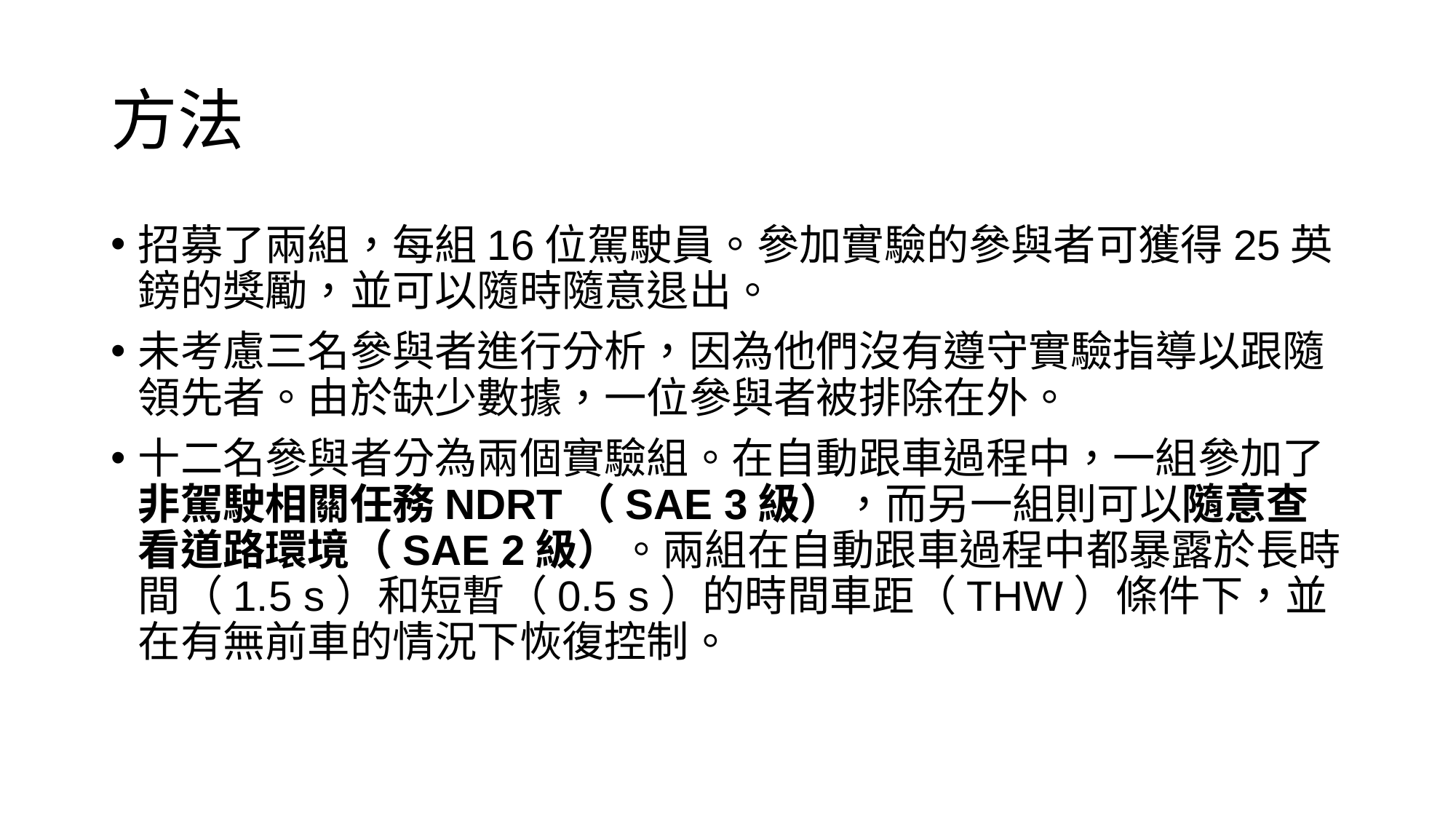

# 方法
招募了兩組，每組16位駕駛員。參加實驗的參與者可獲得25英鎊的獎勵，並可以隨時隨意退出。
未考慮三名參與者進行分析，因為他們沒有遵守實驗指導以跟隨領先者。由於缺少數據，一位參與者被排除在外。
十二名參與者分為兩個實驗組。在自動跟車過程中，一組參加了非駕駛相關任務NDRT（SAE 3級），而另一組則可以隨意查看道路環境（SAE 2級）。兩組在自動跟車過程中都暴露於長時間（1.5 s）和短暫（0.5 s）的時間車距（THW）條件下，並在有無前車的情況下恢復控制。